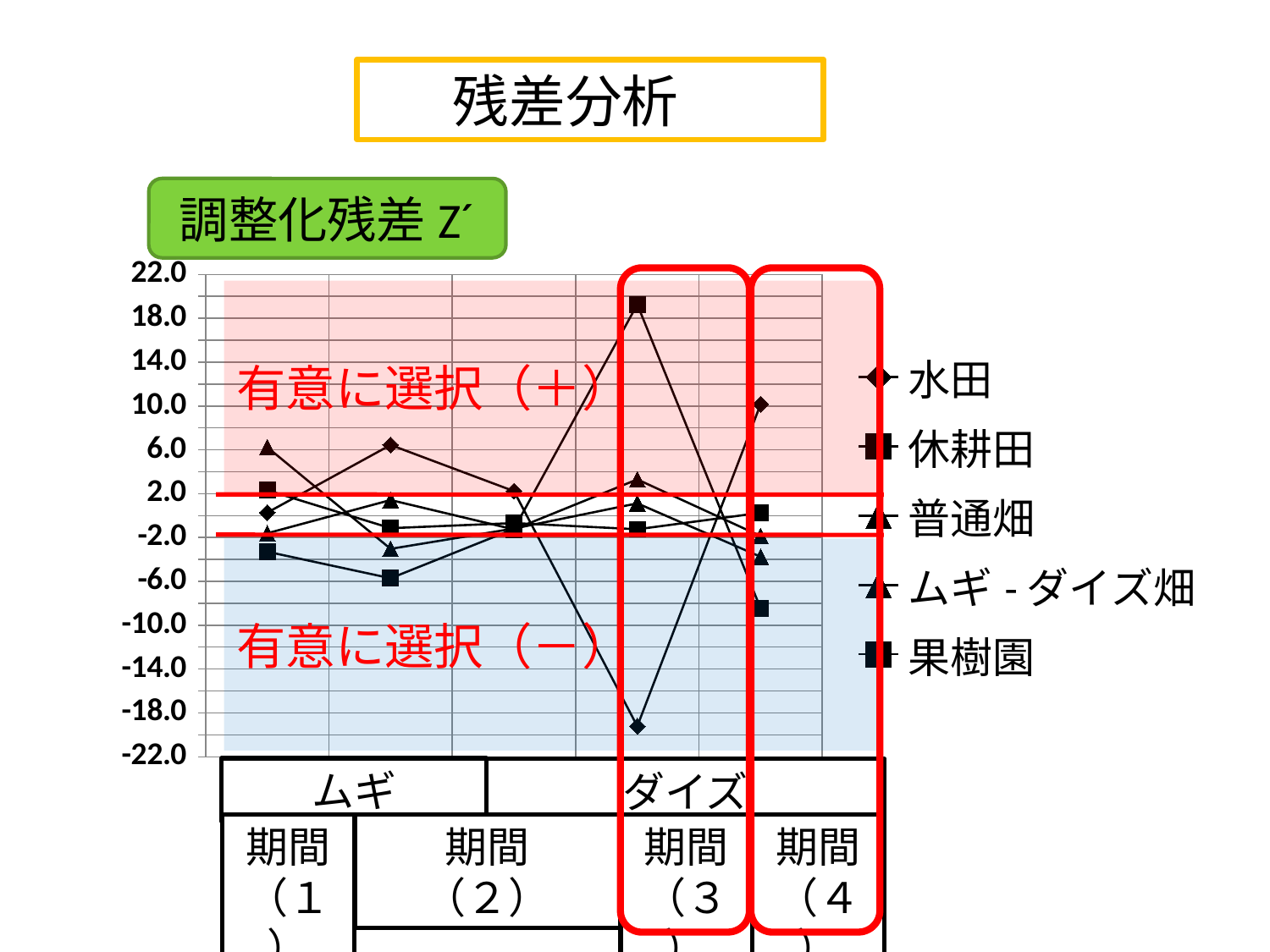

残差分析
調整化残差Z´

### Chart

| Category | 水田 | 休耕田 | 普通畑 | ムギ-ダイズ畑 | 果樹園 |
|---|---|---|---|---|---|
| 期間(1) | 0.2728800278473554 | -3.298952233648723 | 6.239594803376021 | -1.618092244048026 | 2.315521291077199 |
| 期間(2)A | 6.442935547187477 | -5.7199209903776 | -3.038596152028924 | 1.4214168349297163 | -1.1504984370016793 |
| 期間(2)B | 2.2318075112191087 | -1.2257472474972413 | -1.1870532172018833 | -1.2654109744577462 | -0.686747815922334 |
| 期間(3) | -19.217588563254136 | 19.26187506436559 | 1.1184125548219848 | 3.3036842447060644 | -1.2503353208776222 |
| 期間(4) | 10.15709013503437 | -8.467256462018979 | -3.7596985771779585 | -1.8716389394322401 | 0.25288435976243456 |

有意に選択（＋）
有意に選択（－）
ムギ
ダイズ
期間（１）
期間
（２）
期間（３）
期間（４）